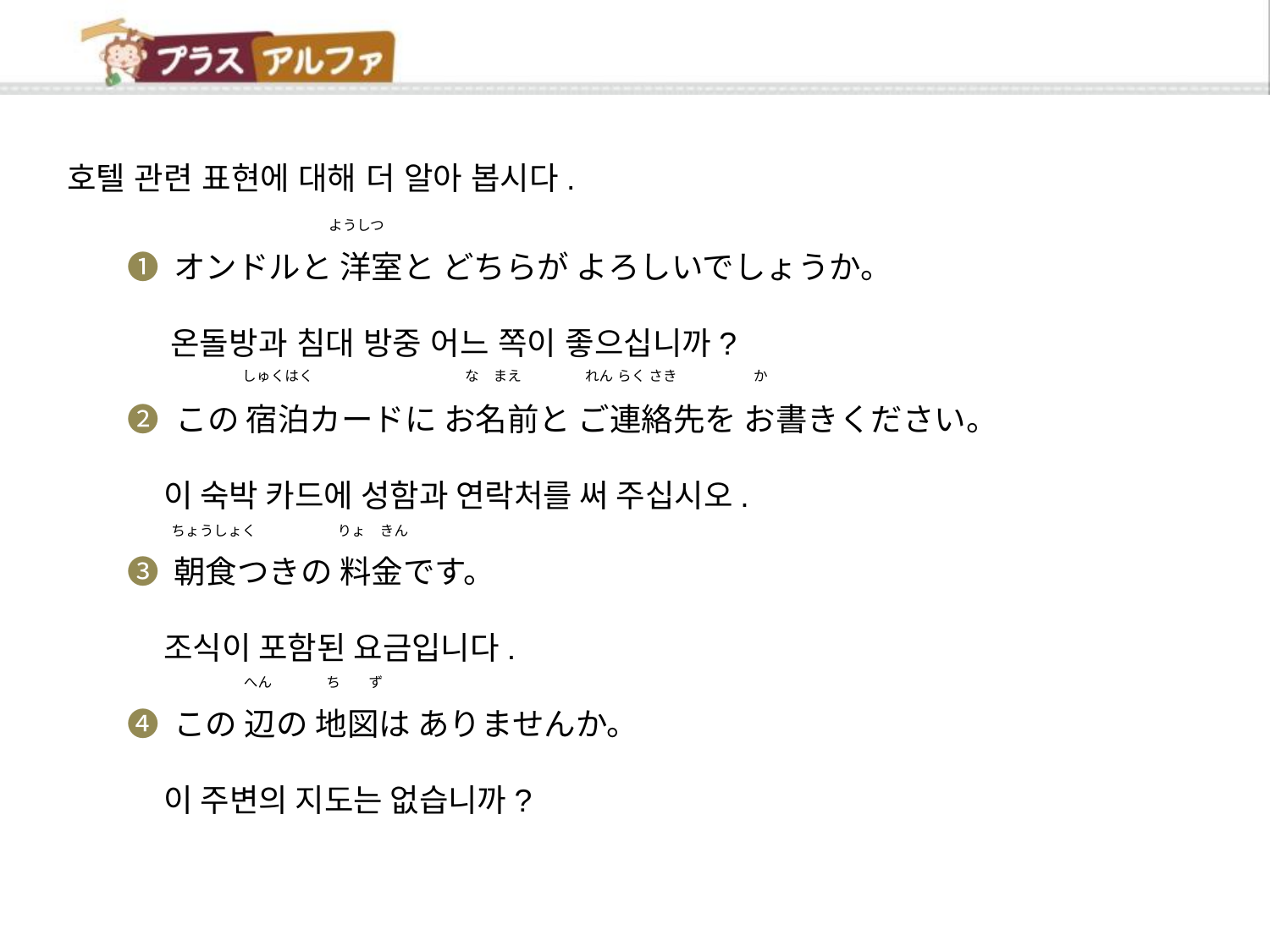

호텔 관련 표현에 대해 더 알아 봅시다.
➊ オンドルと 洋室と どちらが よろしいでしょうか。
    온돌방과 침대 방중 어느 쪽이 좋으십니까?
➋ この 宿泊カードに お名前と ご連絡先を お書きください。
    이 숙박 카드에 성함과 연락처를 써 주십시오.
➌ 朝食つきの 料金です。
    조식이 포함된 요금입니다.
➍ この 辺の 地図は ありませんか。
    이 주변의 지도는 없습니까?
ようしつ
しゅくはく
な　まえ
れん らく さき
か
ちょうしょく
りょ　きん
へん
ち　　ず